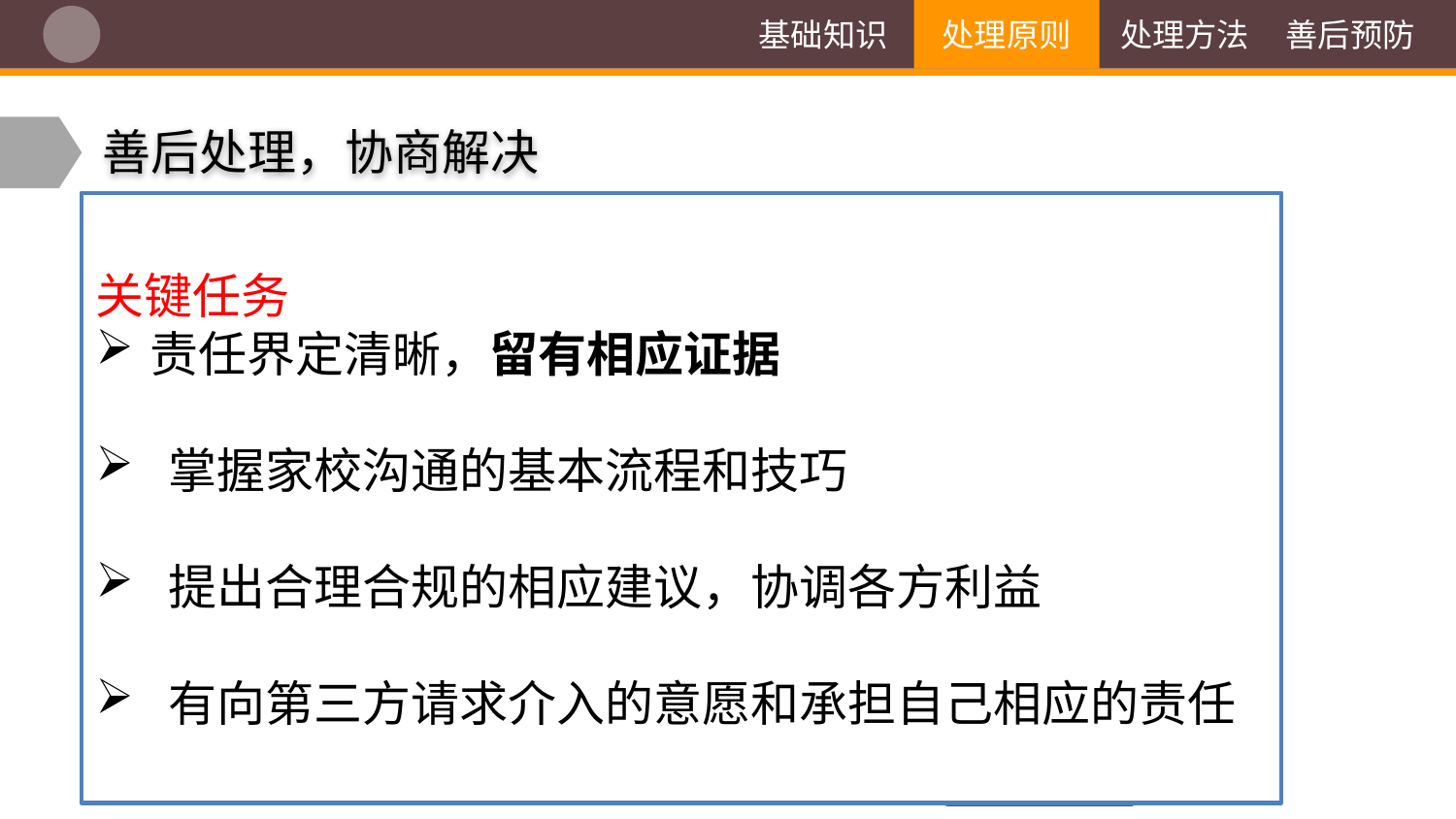

基础知识
处理原则
处理方法
善后预防

善后处理，协商解决

第二天，我将双方学生家长请到学校，告知双方家长事情的经过。
关键任务
责任界定清晰，留有相应证据

掌握家校沟通的基本流程和技巧

提出合理合规的相应建议，协调各方利益

有向第三方请求介入的意愿和承担自己相应的责任
两万？？？两千，差距太大无法达成一致
但双方家长愿意听从班主任的意见（前期家校联系产生的信任）
换位思考
2万不等于2千，但真的都等于了5千
刘某某家长：告知刘某某家长，薛某某家的基本情况，而且他俩还是很好的朋友，不要因为此事伤了他们的友情，毕竟他们同窗三年，以后有可能还在一起工作，成为同事。希望家长的谅解。通过五次的交流，赔偿金额从2万、1.5万、1万、八千、最后谈到五千。

赔偿协议书
感情维系
表达愿望